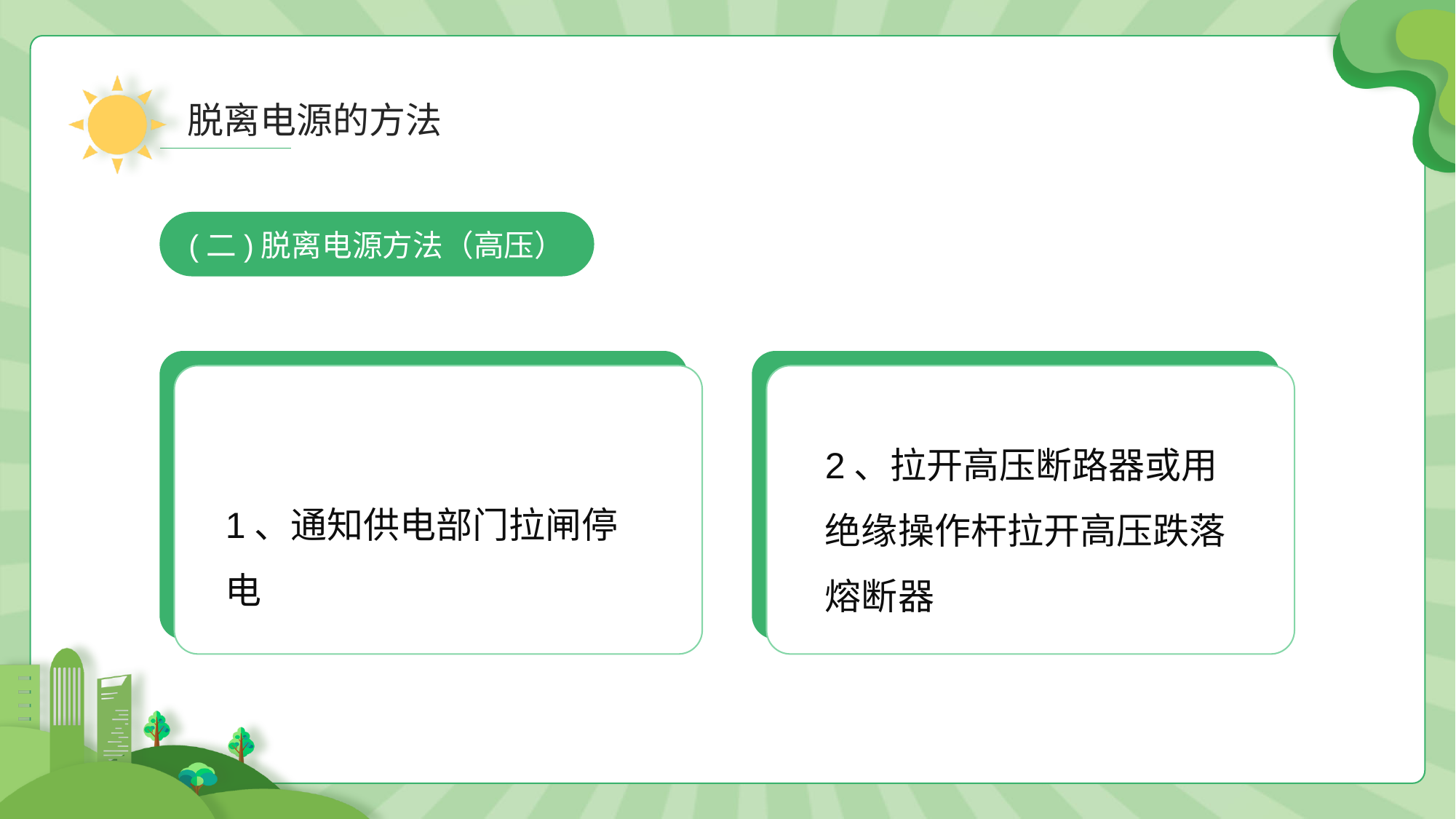

脱离电源的方法
(二)脱离电源方法（高压）

1、通知供电部门拉闸停电

2、拉开高压断路器或用绝缘操作杆拉开高压跌落熔断器